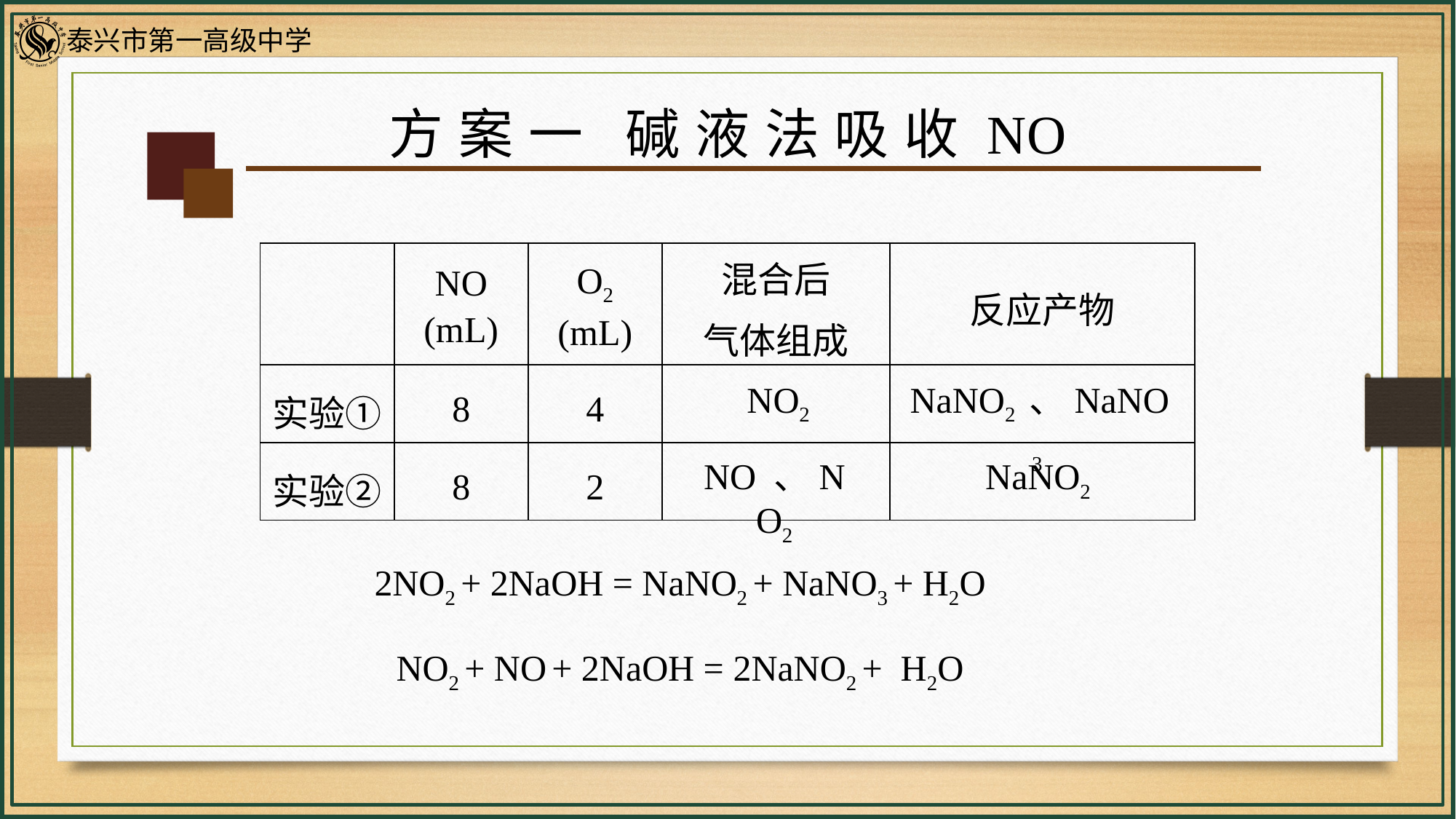

方案一 碱液法吸收NO
|  | NO (mL) | O2 (mL) | 混合后 气体组成 | 反应产物 |
| --- | --- | --- | --- | --- |
| 实验① | 8 | 4 |  |  |
| 实验② | 8 | 2 |  |  |
NO2
NaNO2 、NaNO3
NO 、NO2
NaNO2
2NO2 + 2NaOH = NaNO2 + NaNO3 + H2O
NO2 + NO + 2NaOH = 2NaNO2 +  H2O